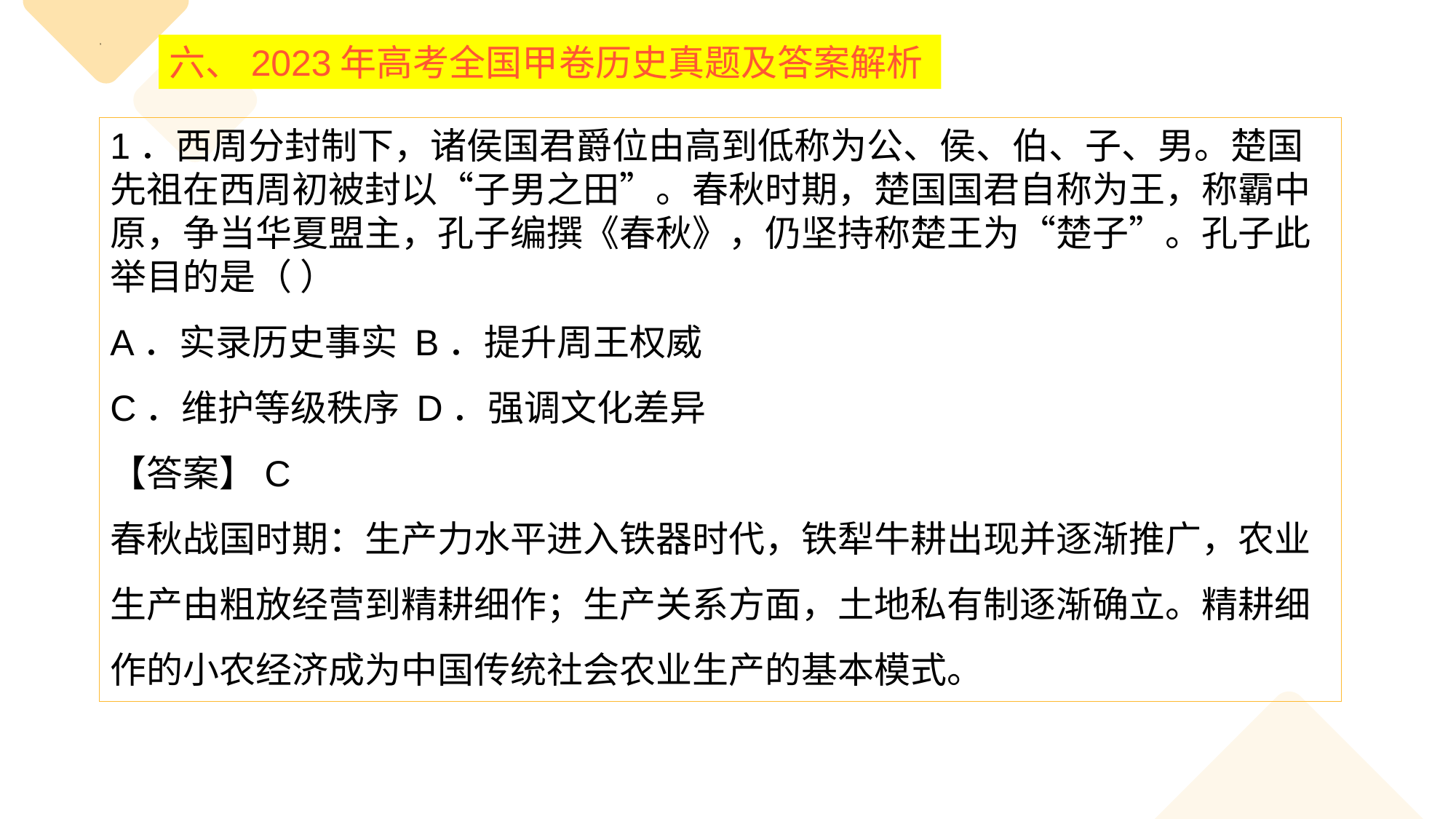

六、2023年高考全国甲卷历史真题及答案解析
1．西周分封制下，诸侯国君爵位由高到低称为公、侯、伯、子、男。楚国先祖在西周初被封以“子男之田”。春秋时期，楚国国君自称为王，称霸中原，争当华夏盟主，孔子编撰《春秋》，仍坚持称楚王为“楚子”。孔子此举目的是（ ）
A．实录历史事实 B．提升周王权威
C．维护等级秩序 D．强调文化差异
【答案】C
春秋战国时期：生产力水平进入铁器时代，铁犁牛耕出现并逐渐推广，农业生产由粗放经营到精耕细作；生产关系方面，土地私有制逐渐确立。精耕细作的小农经济成为中国传统社会农业生产的基本模式。